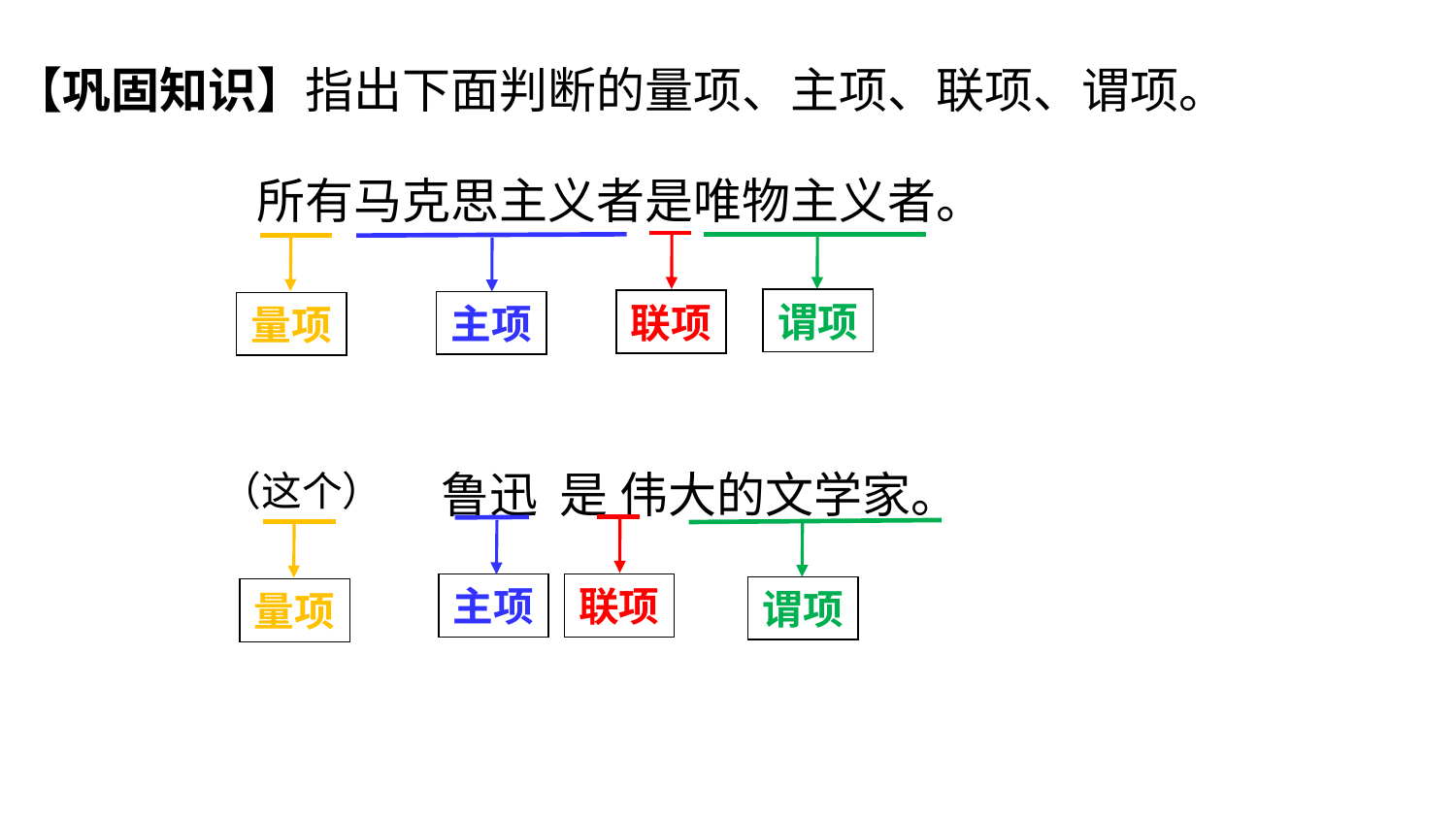

【巩固知识】指出下面判断的量项、主项、联项、谓项。
所有马克思主义者是唯物主义者。
谓项
联项
主项
量项
鲁迅  是 伟大的文学家。
（这个）
主项
联项
谓项
量项